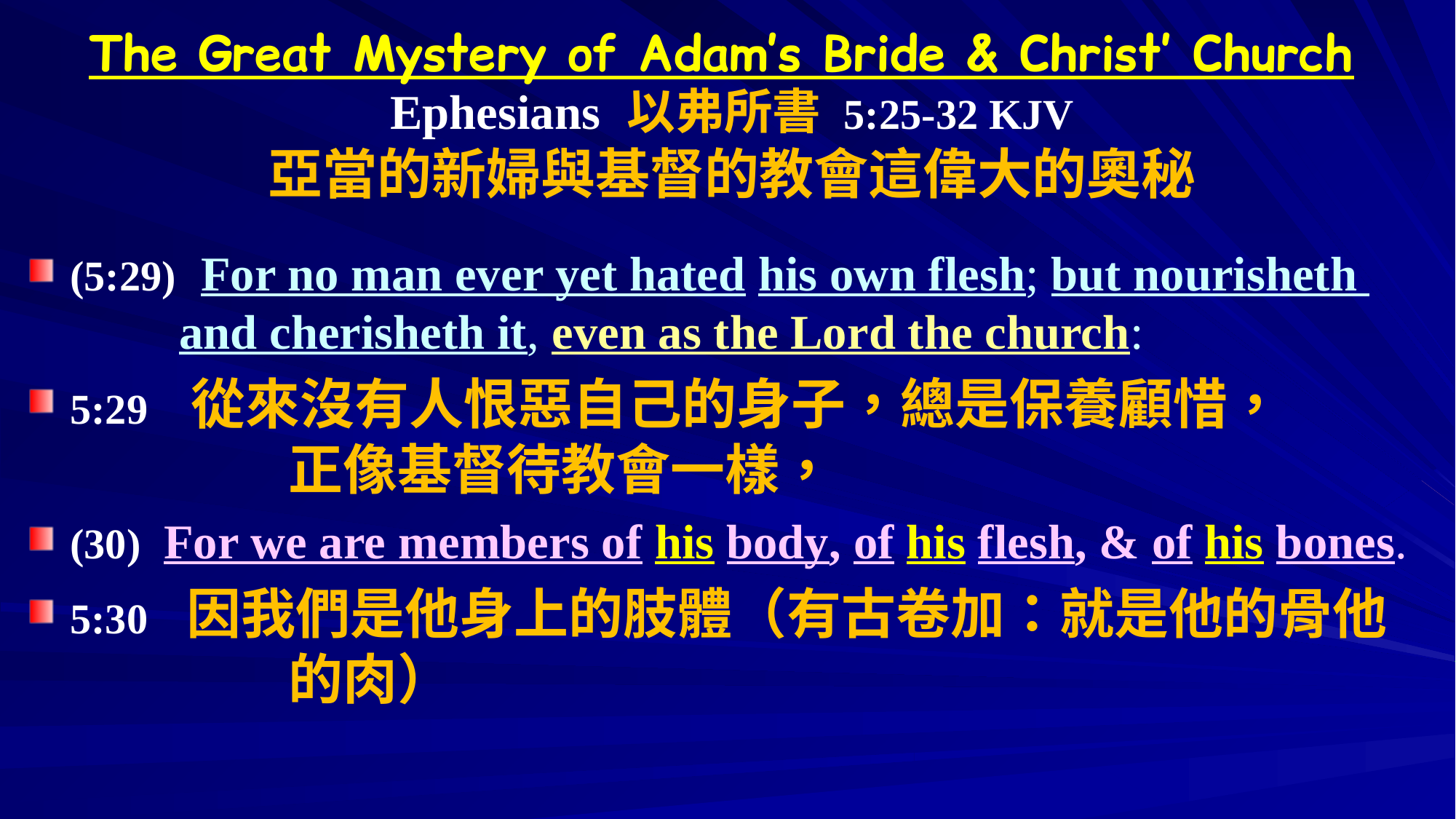

# The Great Mystery of Adam’s Bride & Christ’ Church Ephesians 以弗所書 5:25-32 KJV 亞當的新婦與基督的教會這偉大的奧秘
(5:29)  For no man ever yet hated his own flesh; but nourisheth 		and cherisheth it, even as the Lord the church:
5:29  從來沒有人恨惡自己的身子，總是保養顧惜，			正像基督待教會一樣，
(30)  For we are members of his body, of his flesh, & of his bones.
5:30  因我們是他身上的肢體（有古卷加：就是他的骨他		的肉）